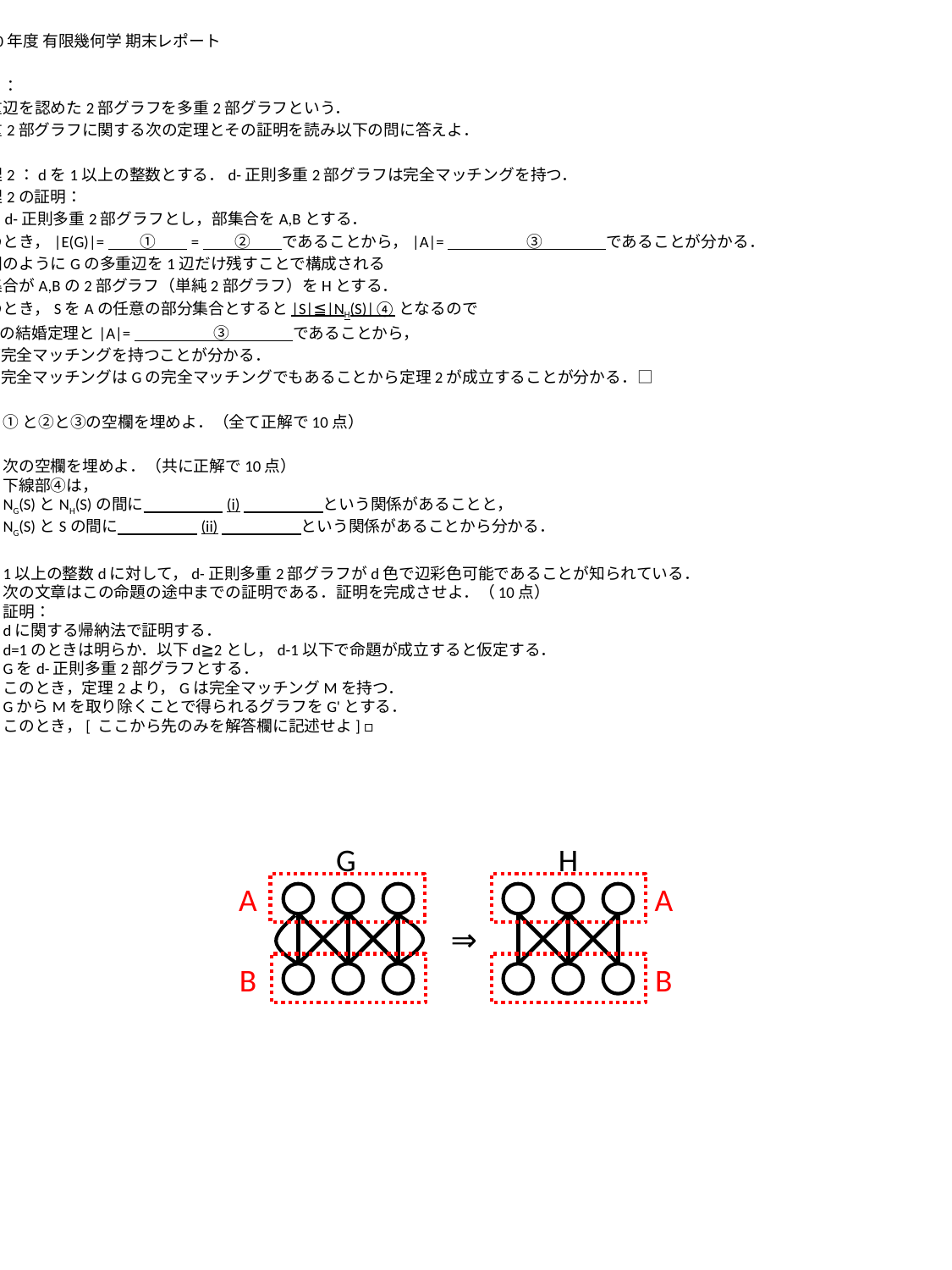

2020年度 有限幾何学 期末レポート

問2：
多重辺を認めた2部グラフを多重2部グラフという．
多重2部グラフに関する次の定理とその証明を読み以下の問に答えよ．

定理2：dを1以上の整数とする．d-正則多重2部グラフは完全マッチングを持つ．
定理2の証明：
Gをd-正則多重2部グラフとし，部集合をA,Bとする．
このとき，|E(G)|=　　①　　=　　②　　であることから，|A|=　　　　　③　　　　であることが分かる．
下図のようにGの多重辺を1辺だけ残すことで構成される
部集合がA,Bの2部グラフ（単純2部グラフ）をHとする．
このとき，SをAの任意の部分集合とすると|S|≦|NH(S)|④となるので
Hallの結婚定理と|A|=　　　　　③　　　　であることから，
Hが完全マッチングを持つことが分かる．
Hの完全マッチングはGの完全マッチングでもあることから定理2が成立することが分かる．□

①と②と③の空欄を埋めよ．（全て正解で10点）

次の空欄を埋めよ．（共に正解で10点）
下線部④は，
NG(S)とNH(S)の間に　　　　　(i)　　　　　という関係があることと，
NG(S)とSの間に　　　　　(ii)　　　　　という関係があることから分かる．

1以上の整数dに対して，d-正則多重2部グラフがd色で辺彩色可能であることが知られている．
次の文章はこの命題の途中までの証明である．証明を完成させよ．（10点）
証明：
dに関する帰納法で証明する．
d=1のときは明らか．以下d≧2とし，d-1以下で命題が成立すると仮定する．
Gをd-正則多重2部グラフとする．
このとき，定理2より，Gは完全マッチングMを持つ．
GからMを取り除くことで得られるグラフをG'とする．
このとき，[ ここから先のみを解答欄に記述せよ] □

G
H
A

A

⇒

B

B